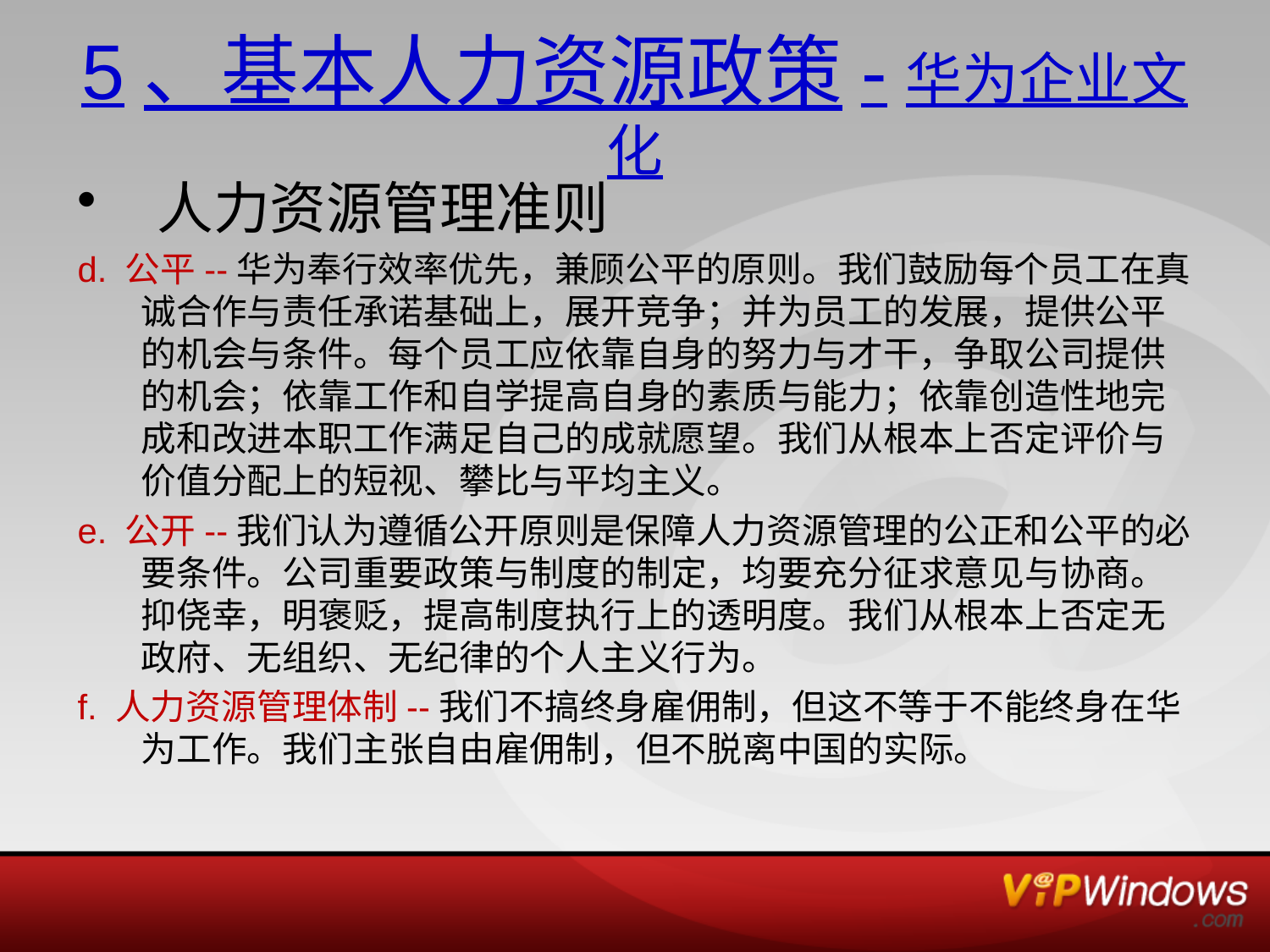

# 5、基本人力资源政策-华为企业文化
人力资源管理准则
d. 公平--华为奉行效率优先，兼顾公平的原则。我们鼓励每个员工在真诚合作与责任承诺基础上，展开竞争；并为员工的发展，提供公平的机会与条件。每个员工应依靠自身的努力与才干，争取公司提供的机会；依靠工作和自学提高自身的素质与能力；依靠创造性地完成和改进本职工作满足自己的成就愿望。我们从根本上否定评价与价值分配上的短视、攀比与平均主义。
e. 公开--我们认为遵循公开原则是保障人力资源管理的公正和公平的必要条件。公司重要政策与制度的制定，均要充分征求意见与协商。抑侥幸，明褒贬，提高制度执行上的透明度。我们从根本上否定无政府、无组织、无纪律的个人主义行为。
f. 人力资源管理体制--我们不搞终身雇佣制，但这不等于不能终身在华为工作。我们主张自由雇佣制，但不脱离中国的实际。